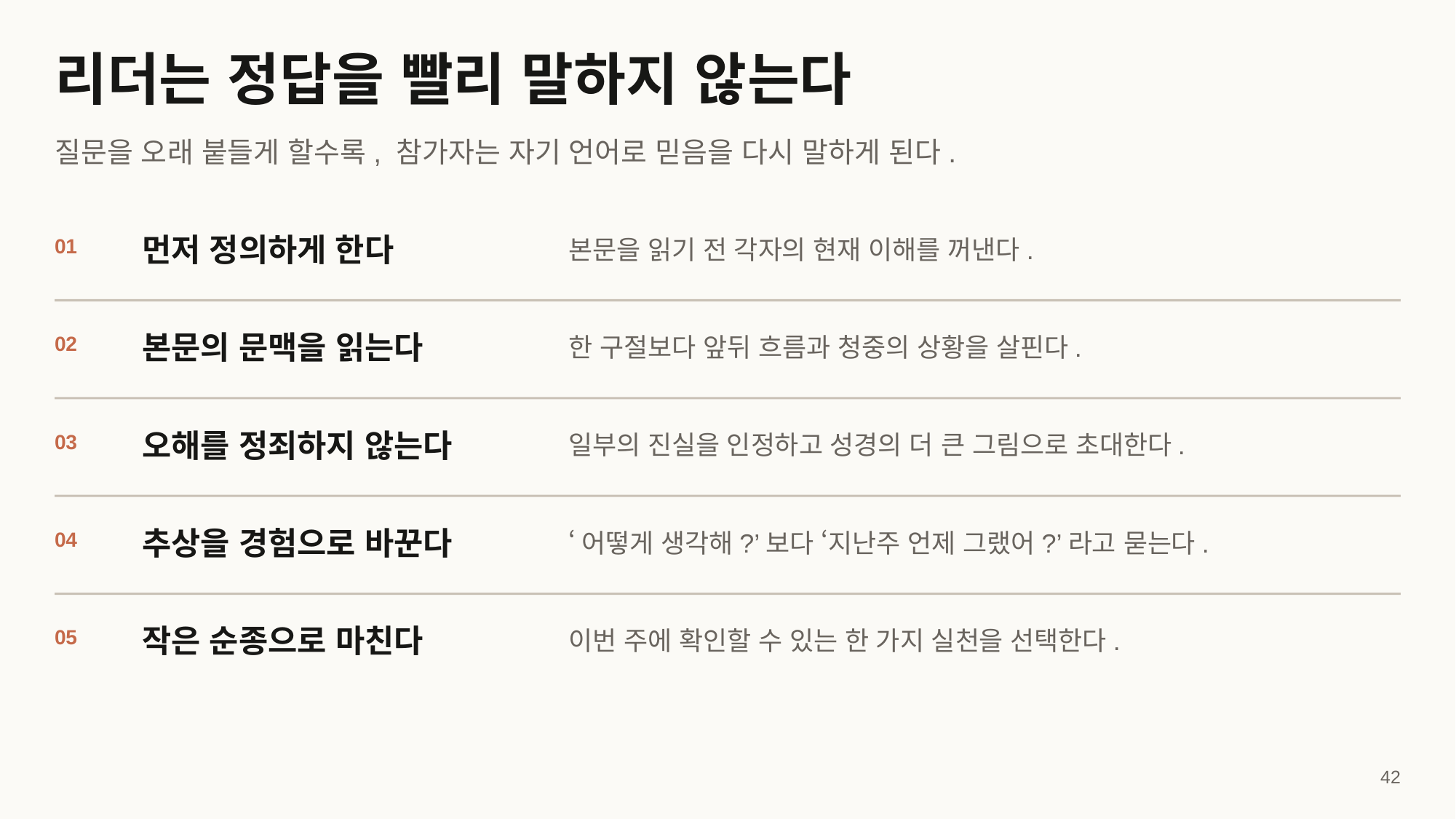

리더는 정답을 빨리 말하지 않는다
질문을 오래 붙들게 할수록, 참가자는 자기 언어로 믿음을 다시 말하게 된다.
먼저 정의하게 한다
01
본문을 읽기 전 각자의 현재 이해를 꺼낸다.

본문의 문맥을 읽는다
02
한 구절보다 앞뒤 흐름과 청중의 상황을 살핀다.

오해를 정죄하지 않는다
03
일부의 진실을 인정하고 성경의 더 큰 그림으로 초대한다.

추상을 경험으로 바꾼다
04
‘어떻게 생각해?’보다 ‘지난주 언제 그랬어?’라고 묻는다.

작은 순종으로 마친다
05
이번 주에 확인할 수 있는 한 가지 실천을 선택한다.
42